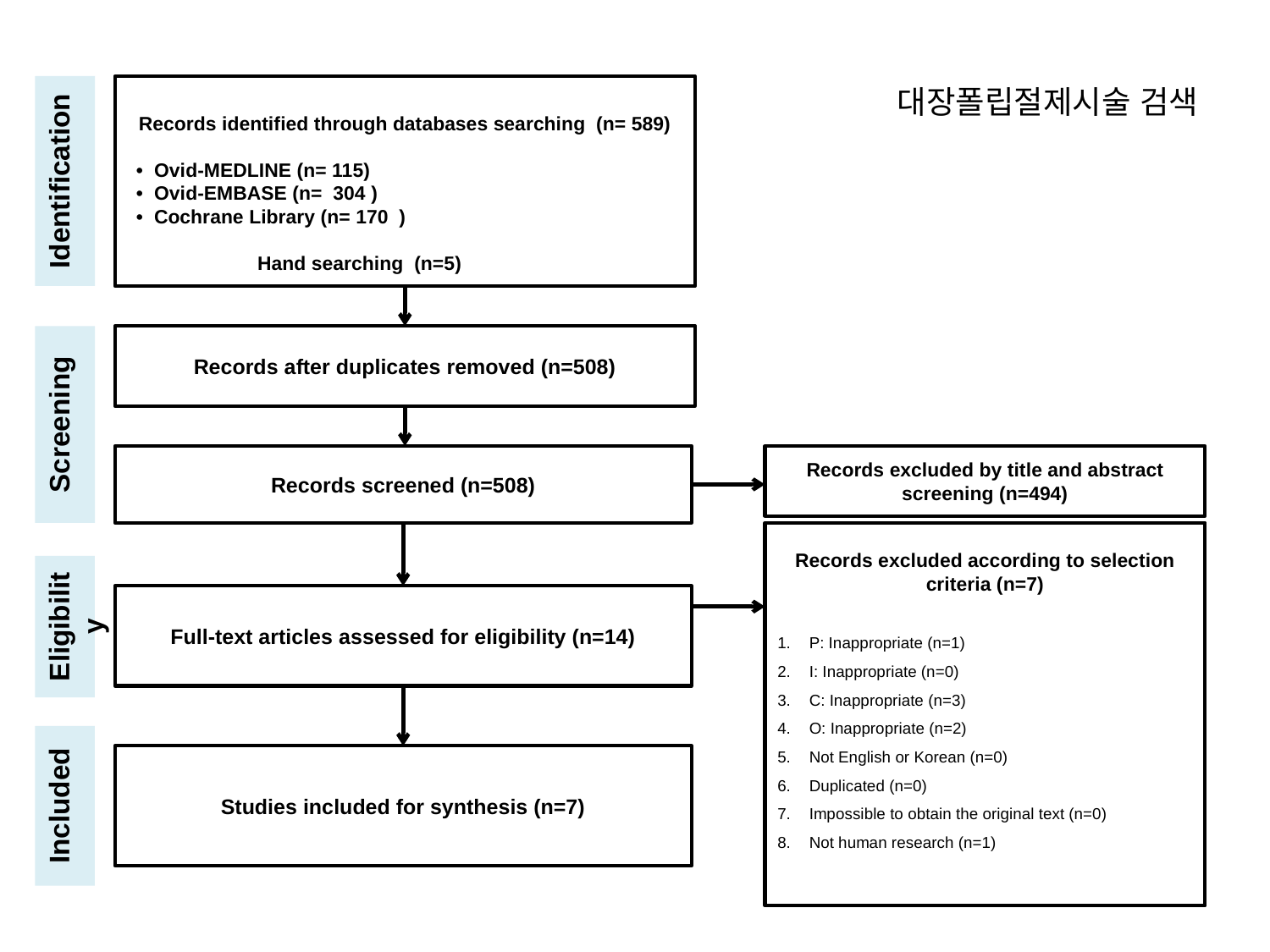

Identification

Records identified through databases searching  (n= 589)

   •  Ovid-MEDLINE (n= 115)
   •  Ovid-EMBASE (n=  304 )
   •  Cochrane Library (n= 170  )

                         Hand searching  (n=5)
대장폴립절제시술 검색
Screening
Records after duplicates removed (n=508)
Records screened (n=508)
Records excluded by title and abstract screening (n=494)
Records excluded according to selection criteria (n=7)

P: Inappropriate (n=1)
I: Inappropriate (n=0)
C: Inappropriate (n=3)
O: Inappropriate (n=2)
Not English or Korean (n=0)
Duplicated (n=0)
Impossible to obtain the original text (n=0)
Not human research (n=1)

Eligibility
Full-text articles assessed for eligibility (n=14)
Included
Studies included for synthesis (n=7)